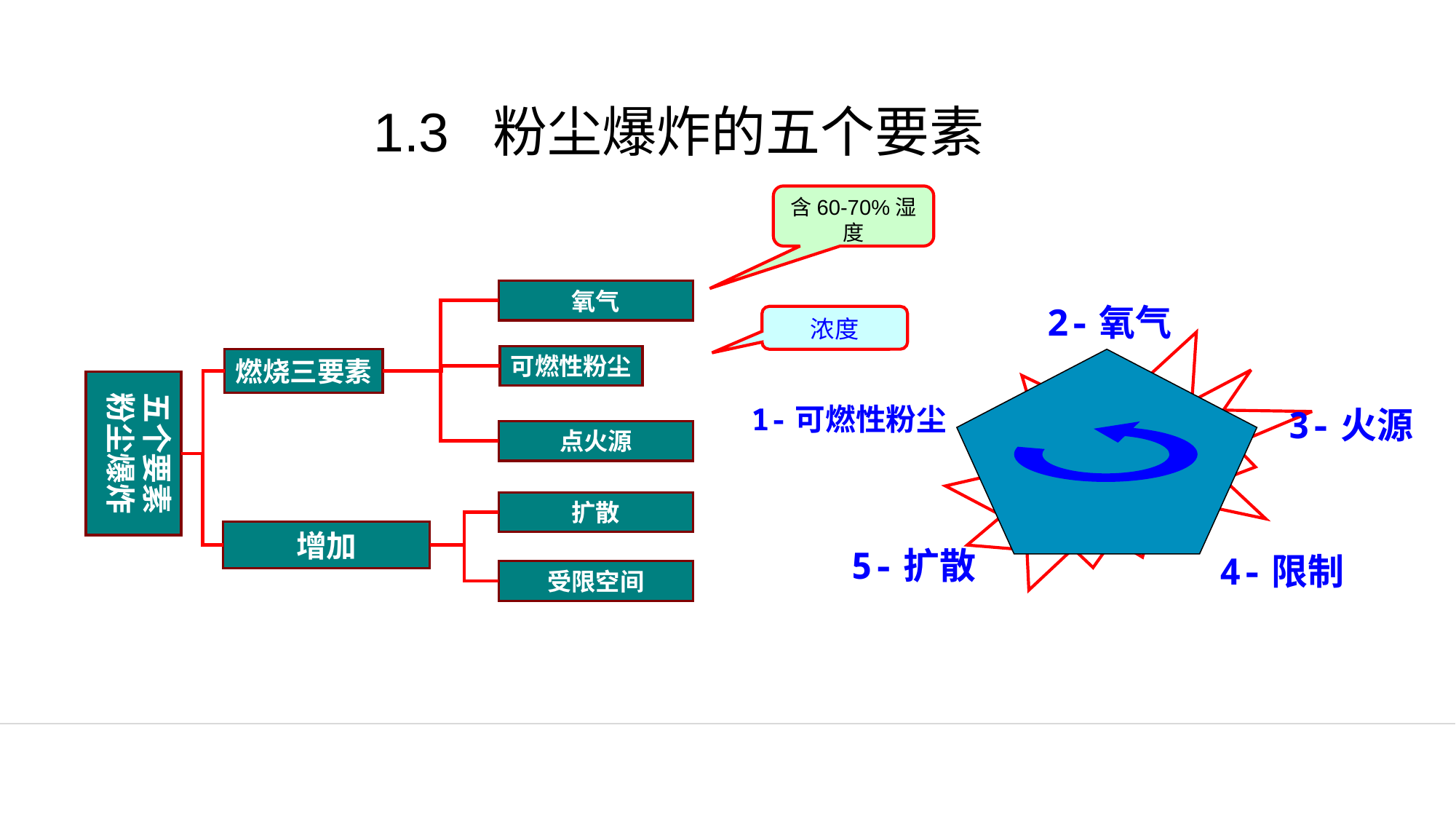

1.3  粉尘爆炸的五个要素
含60-70%湿度
氧气
2-氧气

1-可燃性粉尘
3-火源

5-扩散
4-限制
浓度
可燃性粉尘
燃烧三要素
五个要素
粉尘爆炸
点火源
扩散
增加
受限空间